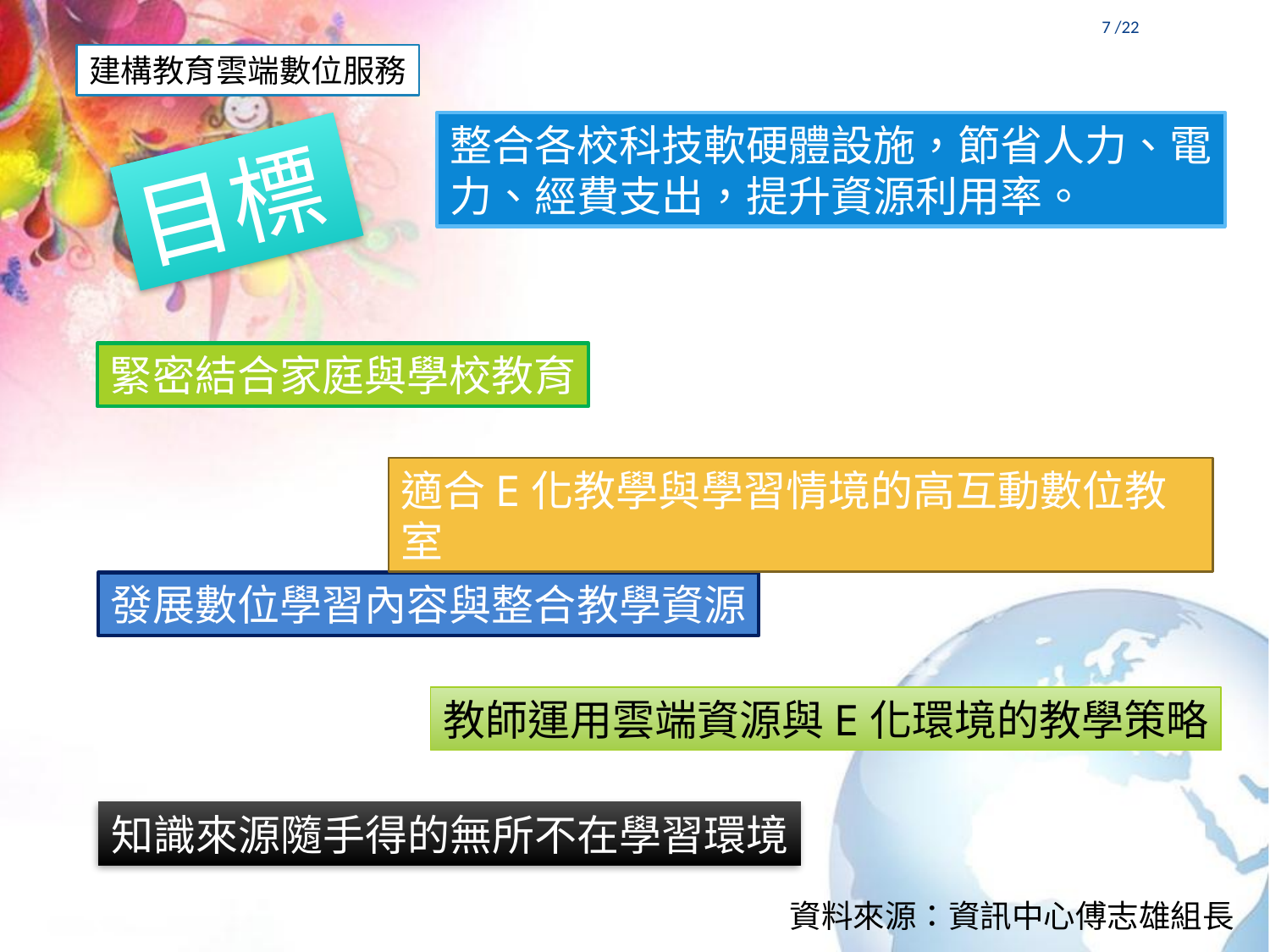

7 /22
建構教育雲端數位服務
整合各校科技軟硬體設施，節省人力、電力、經費支出，提升資源利用率。
目標
緊密結合家庭與學校教育
適合E化教學與學習情境的高互動數位教室
發展數位學習內容與整合教學資源
教師運用雲端資源與E化環境的教學策略
知識來源隨手得的無所不在學習環境
資料來源：資訊中心傅志雄組長